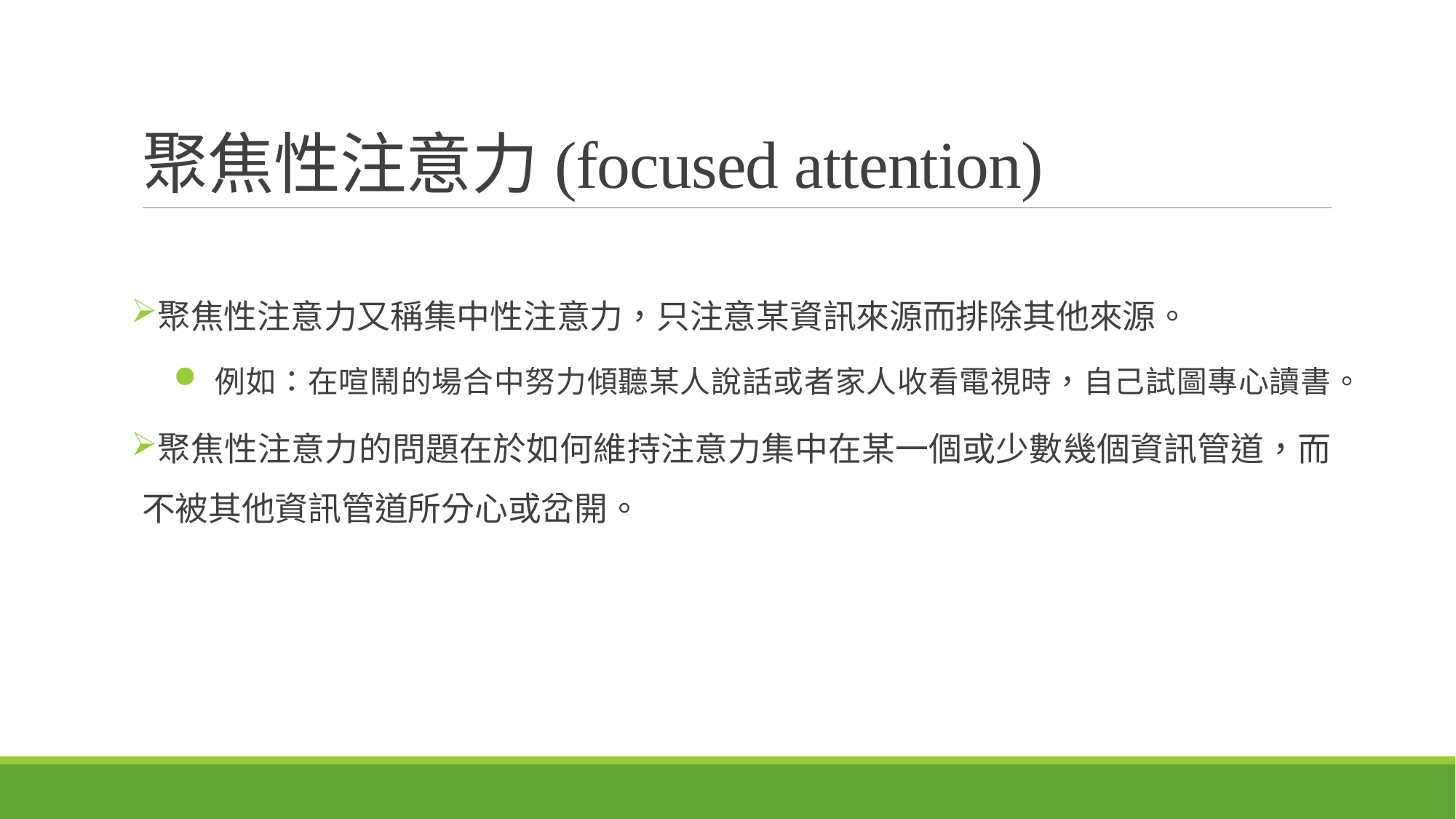

# 聚焦性注意力(focused attention)

聚焦性注意力又稱集中性注意力，只注意某資訊來源而排除其他來源。
例如：在喧鬧的場合中努力傾聽某人說話或者家人收看電視時，自己試圖專心讀書。
聚焦性注意力的問題在於如何維持注意力集中在某一個或少數幾個資訊管道，而不被其他資訊管道所分心或岔開。